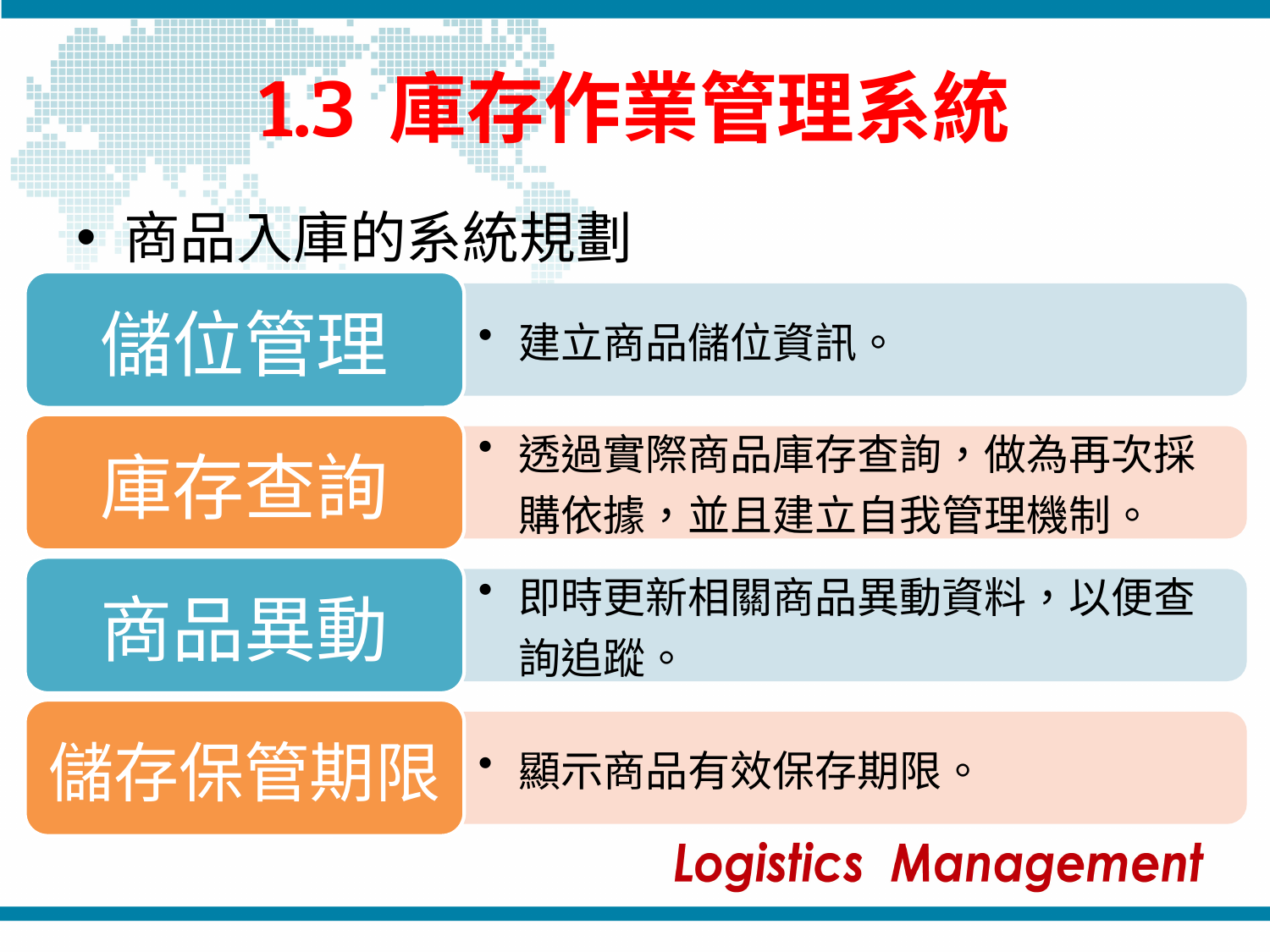

# 1.3 庫存作業管理系統
商品入庫的系統規劃
儲位管理
建立商品儲位資訊。
庫存查詢
透過實際商品庫存查詢，做為再次採購依據，並且建立自我管理機制。
商品異動
即時更新相關商品異動資料，以便查詢追蹤。
儲存保管期限
顯示商品有效保存期限。